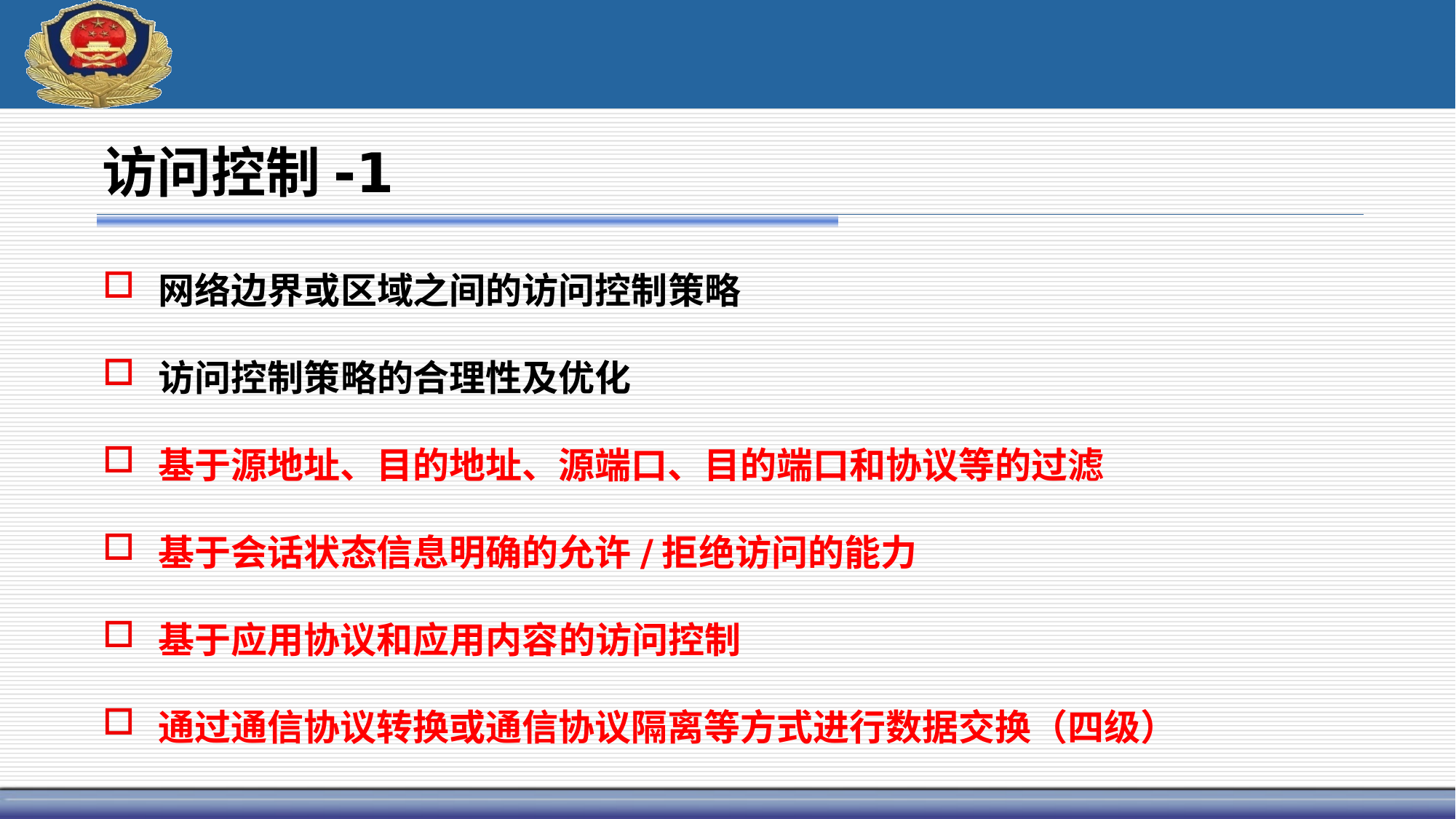

# 访问控制-1
网络边界或区域之间的访问控制策略
访问控制策略的合理性及优化
基于源地址、目的地址、源端口、目的端口和协议等的过滤
基于会话状态信息明确的允许/拒绝访问的能力
基于应用协议和应用内容的访问控制
通过通信协议转换或通信协议隔离等方式进行数据交换（四级）
49